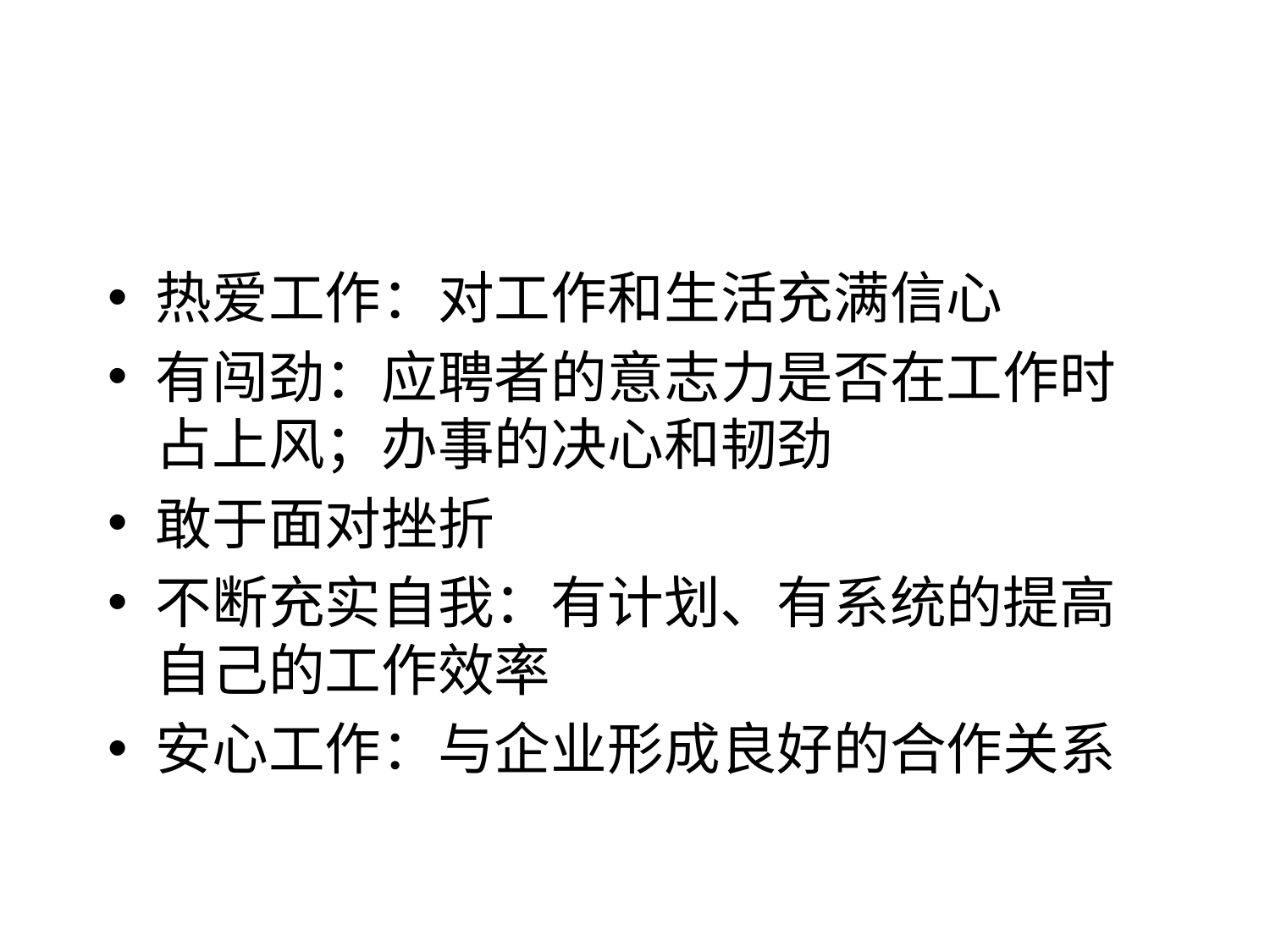

热爱工作：对工作和生活充满信心
有闯劲：应聘者的意志力是否在工作时占上风；办事的决心和韧劲
敢于面对挫折
不断充实自我：有计划、有系统的提高自己的工作效率
安心工作：与企业形成良好的合作关系